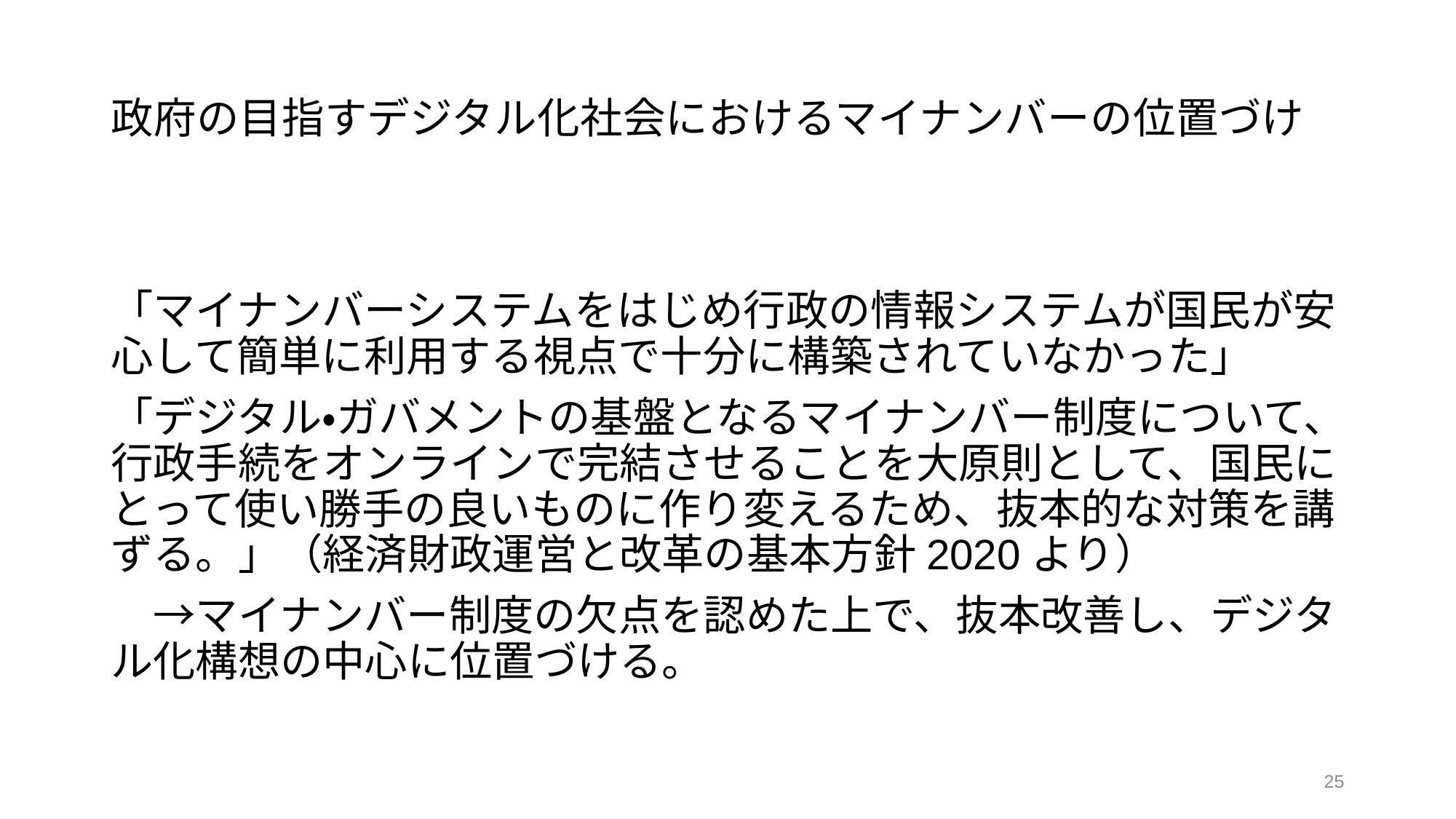

# 政府の目指すデジタル化社会におけるマイナンバーの位置づけ

「マイナンバーシステムをはじめ行政の情報システムが国民が安心して簡単に利用する視点で十分に構築されていなかった」
「デジタル・ガバメントの基盤となるマイナンバー制度について、行政手続をオンラインで完結させることを大原則として、国民にとって使い勝手の良いものに作り変えるため、抜本的な対策を講ずる。」（経済財政運営と改革の基本方針2020より）
　→マイナンバー制度の欠点を認めた上で、抜本改善し、デジタル化構想の中心に位置づける。

25